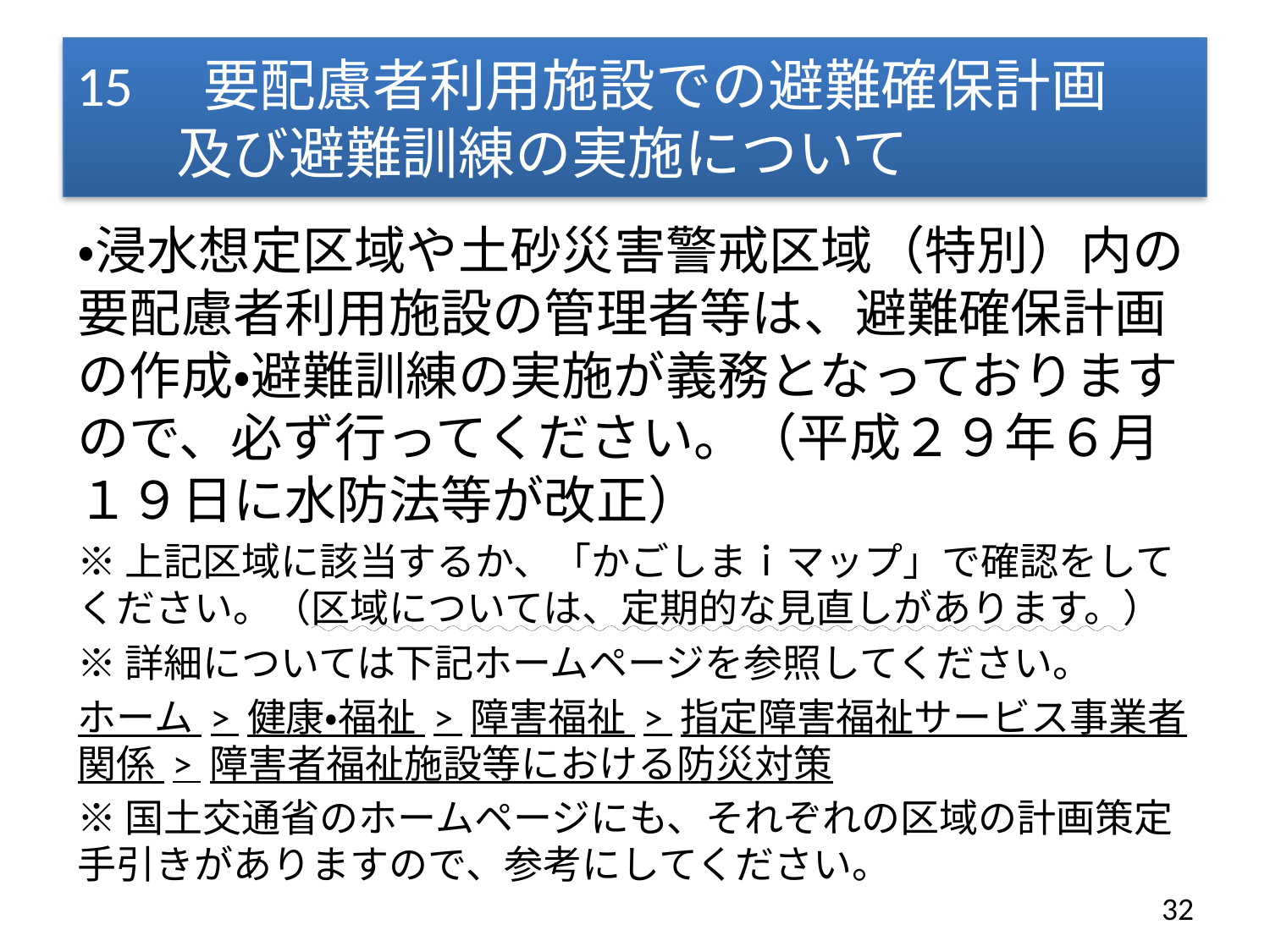

# 15　要配慮者利用施設での避難確保計画 及び避難訓練の実施について
・浸水想定区域や土砂災害警戒区域（特別）内の要配慮者利用施設の管理者等は、避難確保計画の作成・避難訓練の実施が義務となっておりますので、必ず行ってください。（平成２９年６月１９日に水防法等が改正）
※上記区域に該当するか、「かごしまｉマップ」で確認をしてください。（区域については、定期的な見直しがあります。）
※詳細については下記ホームページを参照してください。
ホーム > 健康・福祉 > 障害福祉 > 指定障害福祉サービス事業者関係 > 障害者福祉施設等における防災対策
※国土交通省のホームページにも、それぞれの区域の計画策定手引きがありますので、参考にしてください。
32